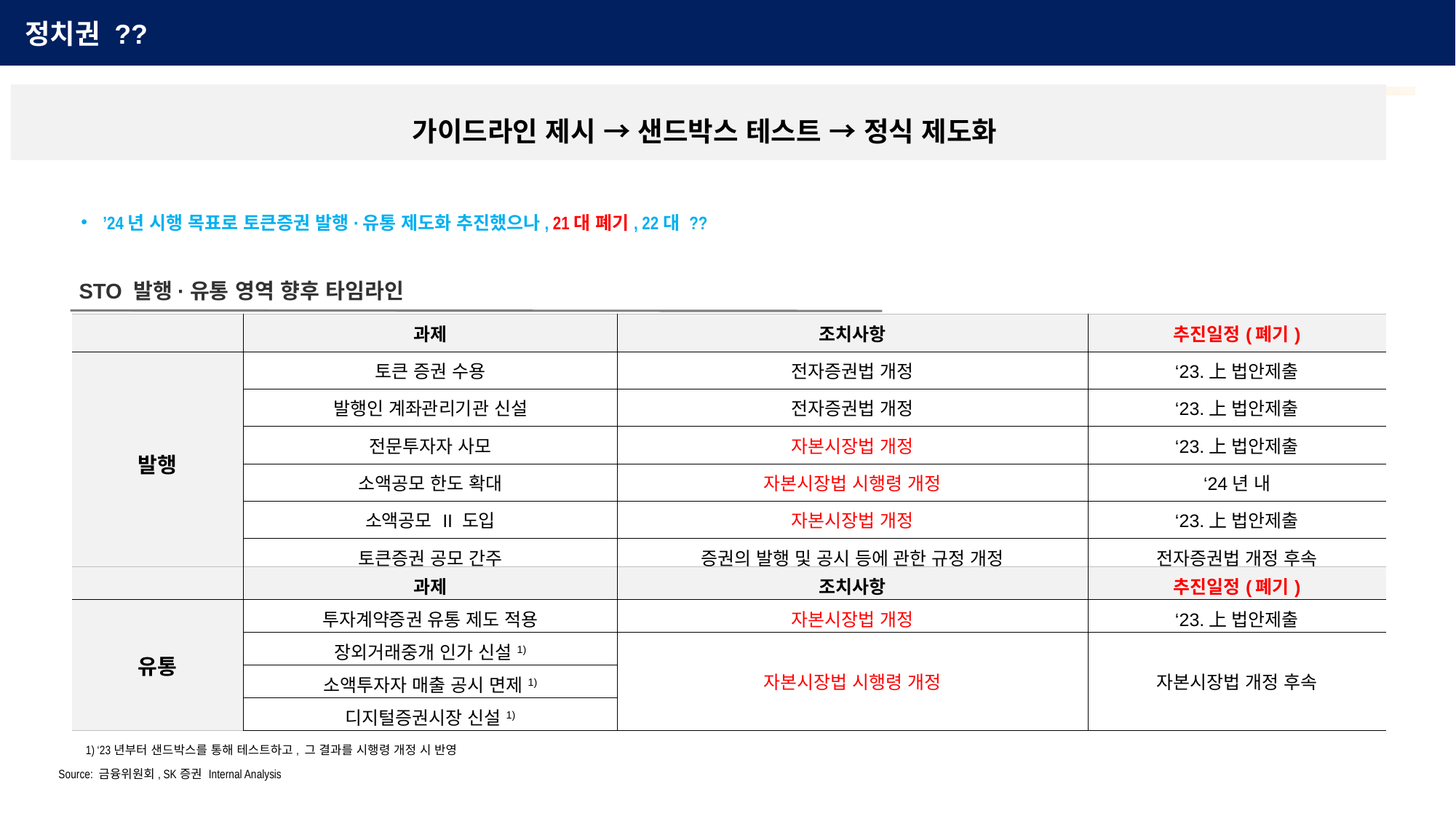

정치권 ??
 가이드라인 제시 → 샌드박스 테스트 → 정식 제도화
’24년 시행 목표로 토큰증권 발행·유통 제도화 추진했으나, 21대 폐기, 22대 ??
STO 발행·유통 영역 향후 타임라인
|  | 과제 | 조치사항 | 추진일정(폐기) |
| --- | --- | --- | --- |
| 발행 | 토큰 증권 수용 | 전자증권법 개정 | ‘23.上 법안제출 |
|  | 발행인 계좌관리기관 신설 | 전자증권법 개정 | ‘23.上 법안제출 |
|  | 전문투자자 사모 | 자본시장법 개정 | ‘23.上 법안제출 |
|  | 소액공모 한도 확대 | 자본시장법 시행령 개정 | ‘24년 내 |
|  | 소액공모 II 도입 | 자본시장법 개정 | ‘23.上 법안제출 |
|  | 토큰증권 공모 간주 | 증권의 발행 및 공시 등에 관한 규정 개정 | 전자증권법 개정 후속 |
|  | 과제 | 조치사항 | 추진일정(폐기) |
| --- | --- | --- | --- |
| 유통 | 투자계약증권 유통 제도 적용 | 자본시장법 개정 | ‘23.上 법안제출 |
|  | 장외거래중개 인가 신설1) | 자본시장법 시행령 개정 | 자본시장법 개정 후속 |
|  | 소액투자자 매출 공시 면제1) |  |  |
|  | 디지털증권시장 신설1) |  |  |
1) ‘23년부터 샌드박스를 통해 테스트하고, 그 결과를 시행령 개정 시 반영
Source: 금융위원회, SK증권 Internal Analysis